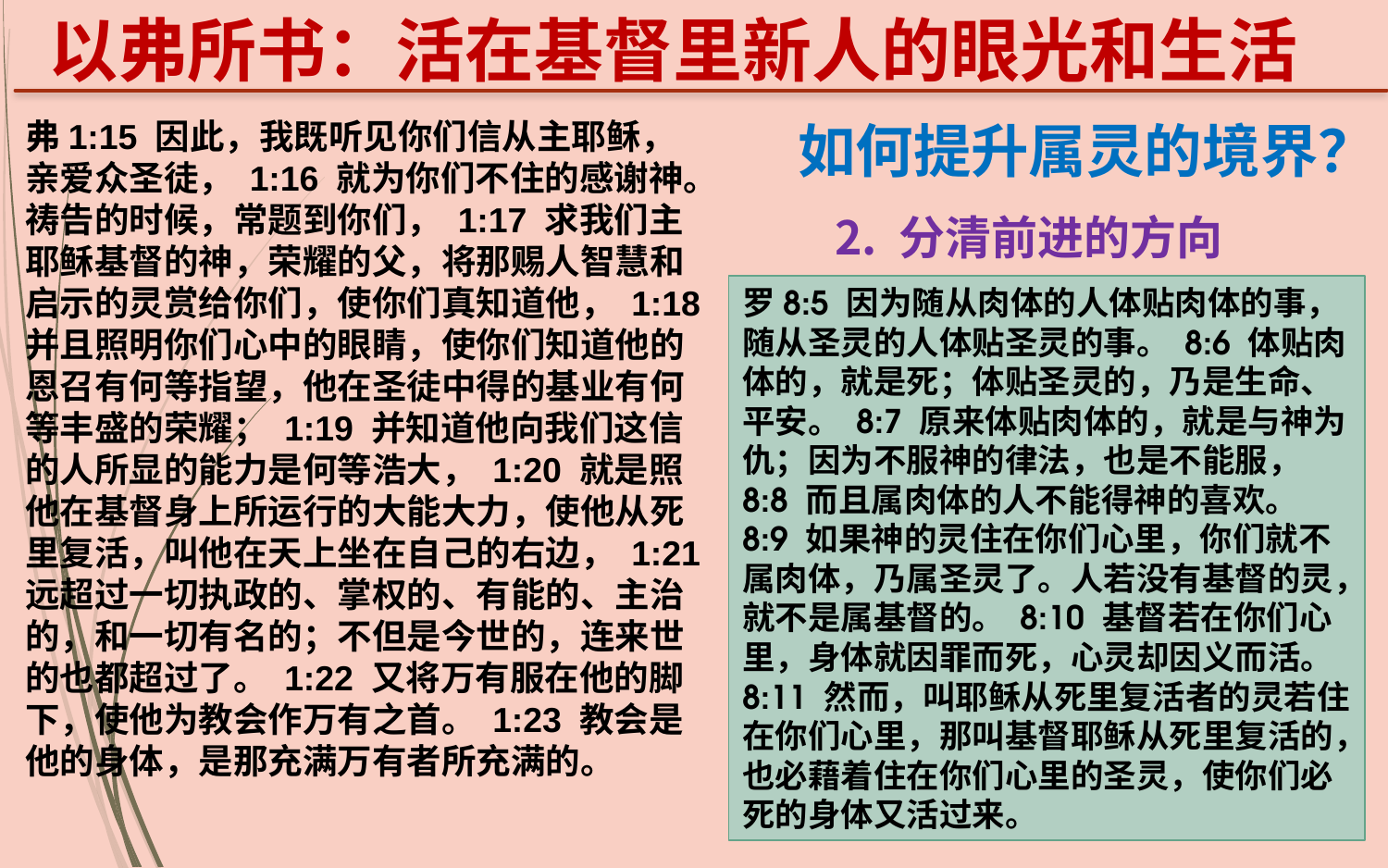

以弗所书：活在基督里新人的眼光和生活
弗1:15 因此，我既听见你们信从主耶稣，亲爱众圣徒， 1:16 就为你们不住的感谢神。祷告的时候，常题到你们， 1:17 求我们主耶稣基督的神，荣耀的父，将那赐人智慧和启示的灵赏给你们，使你们真知道他， 1:18 并且照明你们心中的眼睛，使你们知道他的恩召有何等指望，他在圣徒中得的基业有何等丰盛的荣耀； 1:19 并知道他向我们这信的人所显的能力是何等浩大， 1:20 就是照他在基督身上所运行的大能大力，使他从死里复活，叫他在天上坐在自己的右边， 1:21 远超过一切执政的、掌权的、有能的、主治的，和一切有名的；不但是今世的，连来世的也都超过了。 1:22 又将万有服在他的脚下，使他为教会作万有之首。 1:23 教会是他的身体，是那充满万有者所充满的。
如何提升属灵的境界？
 分清前进的方向
罗8:5 因为随从肉体的人体贴肉体的事，随从圣灵的人体贴圣灵的事。 8:6 体贴肉体的，就是死；体贴圣灵的，乃是生命、平安。 8:7 原来体贴肉体的，就是与神为仇；因为不服神的律法，也是不能服， 8:8 而且属肉体的人不能得神的喜欢。 8:9 如果神的灵住在你们心里，你们就不属肉体，乃属圣灵了。人若没有基督的灵，就不是属基督的。 8:10 基督若在你们心里，身体就因罪而死，心灵却因义而活。 8:11 然而，叫耶稣从死里复活者的灵若住在你们心里，那叫基督耶稣从死里复活的，也必藉着住在你们心里的圣灵，使你们必死的身体又活过来。